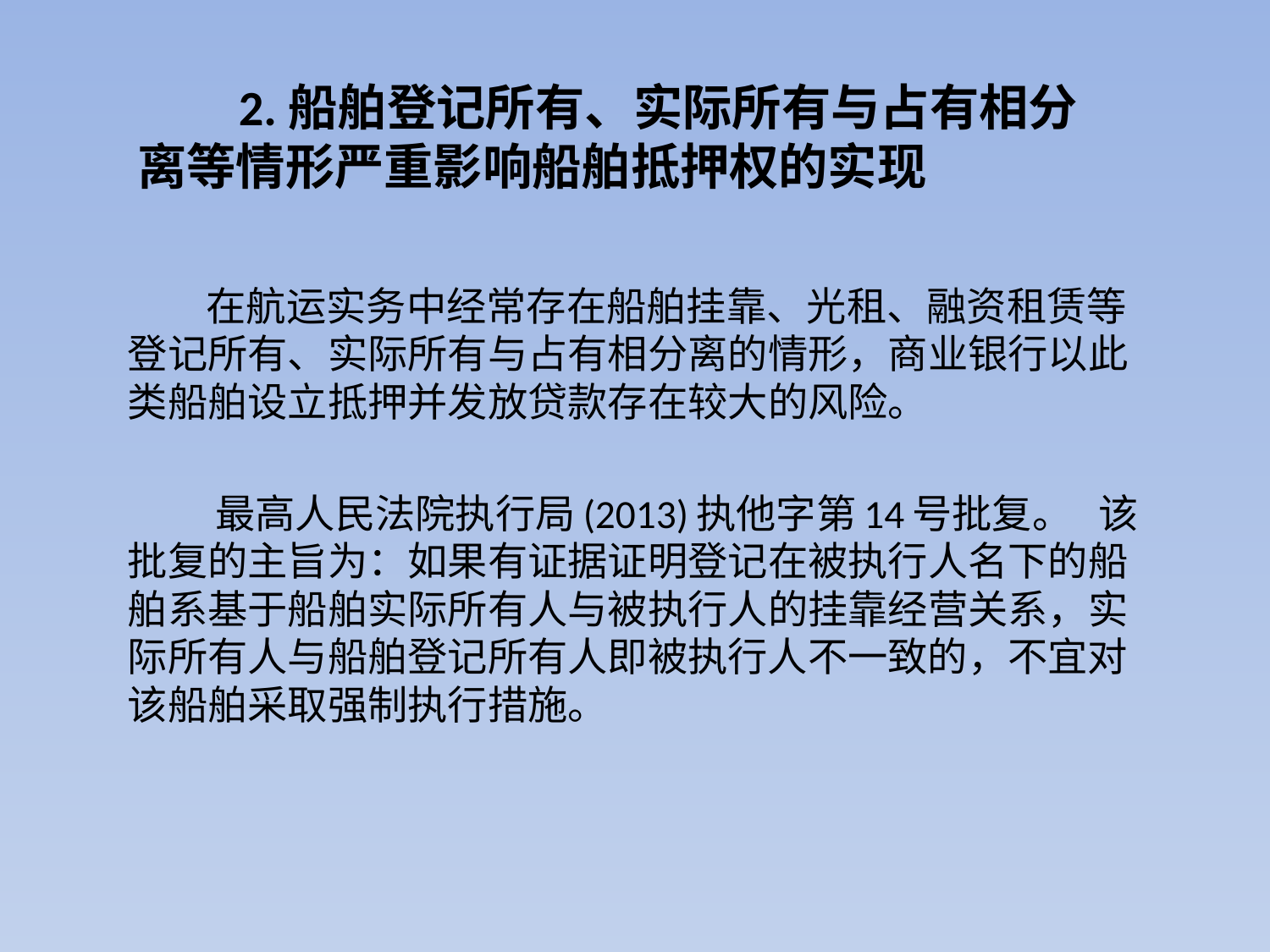

# 2.船舶登记所有、实际所有与占有相分离等情形严重影响船舶抵押权的实现

        在航运实务中经常存在船舶挂靠、光租、融资租赁等登记所有、实际所有与占有相分离的情形，商业银行以此类船舶设立抵押并发放贷款存在较大的风险。

         最高人民法院执行局(2013)执他字第14号批复。   该批复的主旨为：如果有证据证明登记在被执行人名下的船舶系基于船舶实际所有人与被执行人的挂靠经营关系，实际所有人与船舶登记所有人即被执行人不一致的，不宜对该船舶采取强制执行措施。